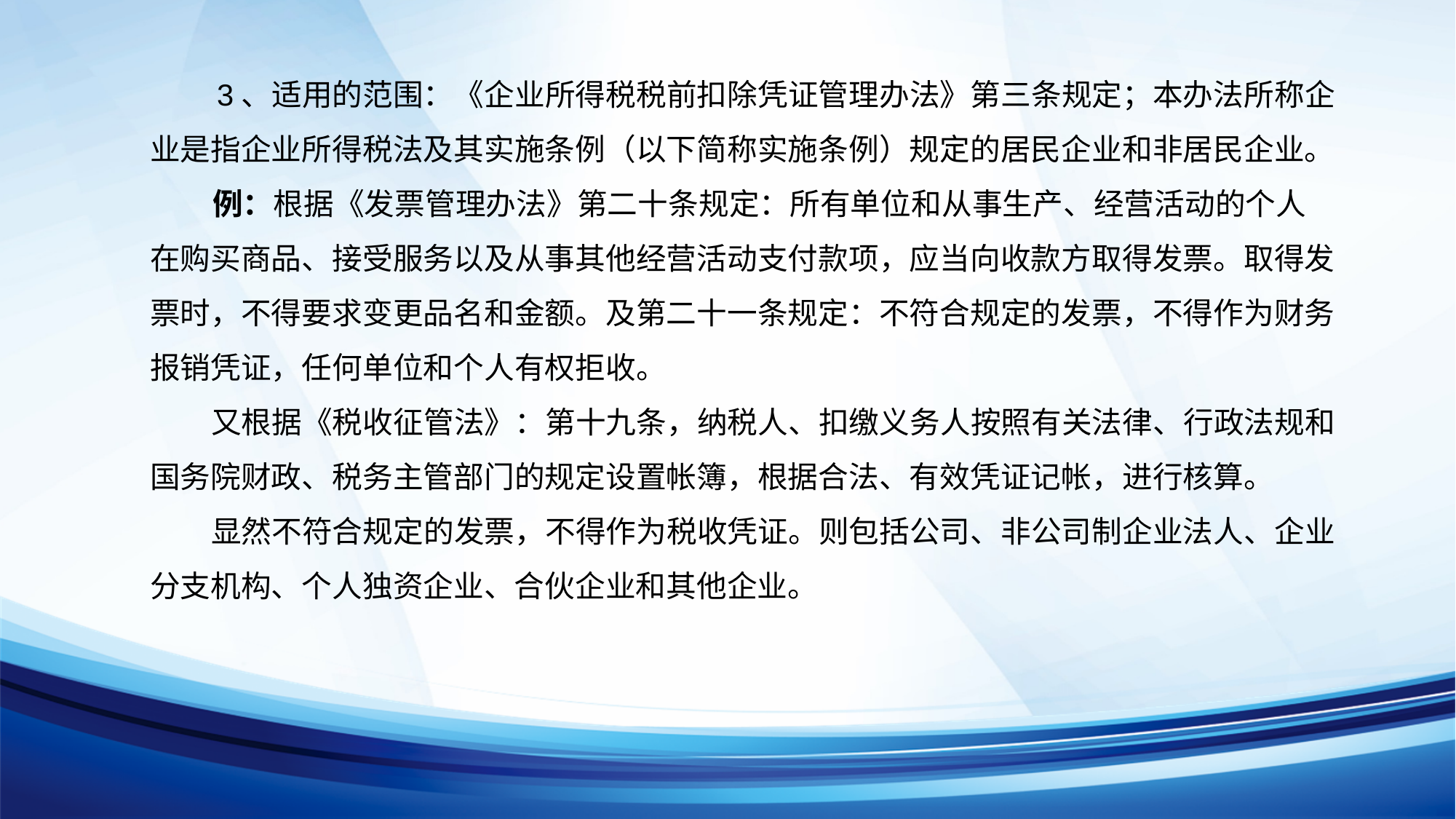

3、适用的范围：《企业所得税税前扣除凭证管理办法》第三条规定；本办法所称企业是指企业所得税法及其实施条例（以下简称实施条例）规定的居民企业和非居民企业。
        例：根据《发票管理办法》第二十条规定：所有单位和从事生产、经营活动的个人在购买商品、接受服务以及从事其他经营活动支付款项，应当向收款方取得发票。取得发票时，不得要求变更品名和金额。及第二十一条规定：不符合规定的发票，不得作为财务报销凭证，任何单位和个人有权拒收。
        又根据《税收征管法》：第十九条，纳税人、扣缴义务人按照有关法律、行政法规和国务院财政、税务主管部门的规定设置帐簿，根据合法、有效凭证记帐，进行核算。
        显然不符合规定的发票，不得作为税收凭证。则包括公司、非公司制企业法人、企业分支机构、个人独资企业、合伙企业和其他企业。